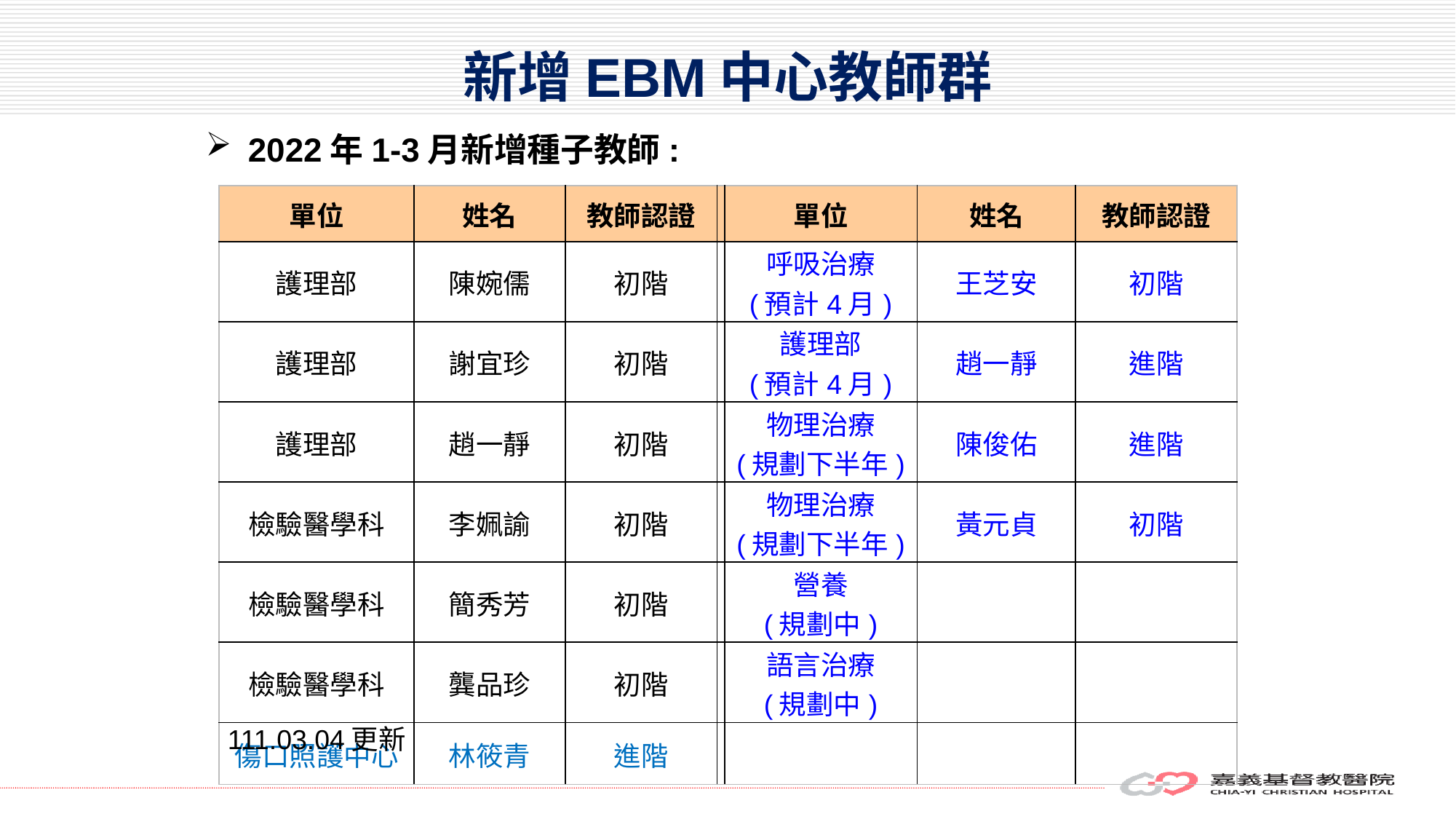

# 新增EBM中心教師群
2022年1-3月新增種子教師:
| 單位 | 姓名 | 教師認證 |  | 單位 | 姓名 | 教師認證 |
| --- | --- | --- | --- | --- | --- | --- |
| 護理部 | 陳婉儒 | 初階 |  | 呼吸治療 (預計4月) | 王芝安 | 初階 |
| 護理部 | 謝宜珍 | 初階 |  | 護理部 (預計4月) | 趙一靜 | 進階 |
| 護理部 | 趙一靜 | 初階 |  | 物理治療 (規劃下半年) | 陳俊佑 | 進階 |
| 檢驗醫學科 | 李姵諭 | 初階 |  | 物理治療 (規劃下半年) | 黃元貞 | 初階 |
| 檢驗醫學科 | 簡秀芳 | 初階 |  | 營養 (規劃中) |  |  |
| 檢驗醫學科 | 龔品珍 | 初階 |  | 語言治療 (規劃中) |  |  |
| 傷口照護中心 | 林筱青 | 進階 |  |  |  |  |
111.03.04更新